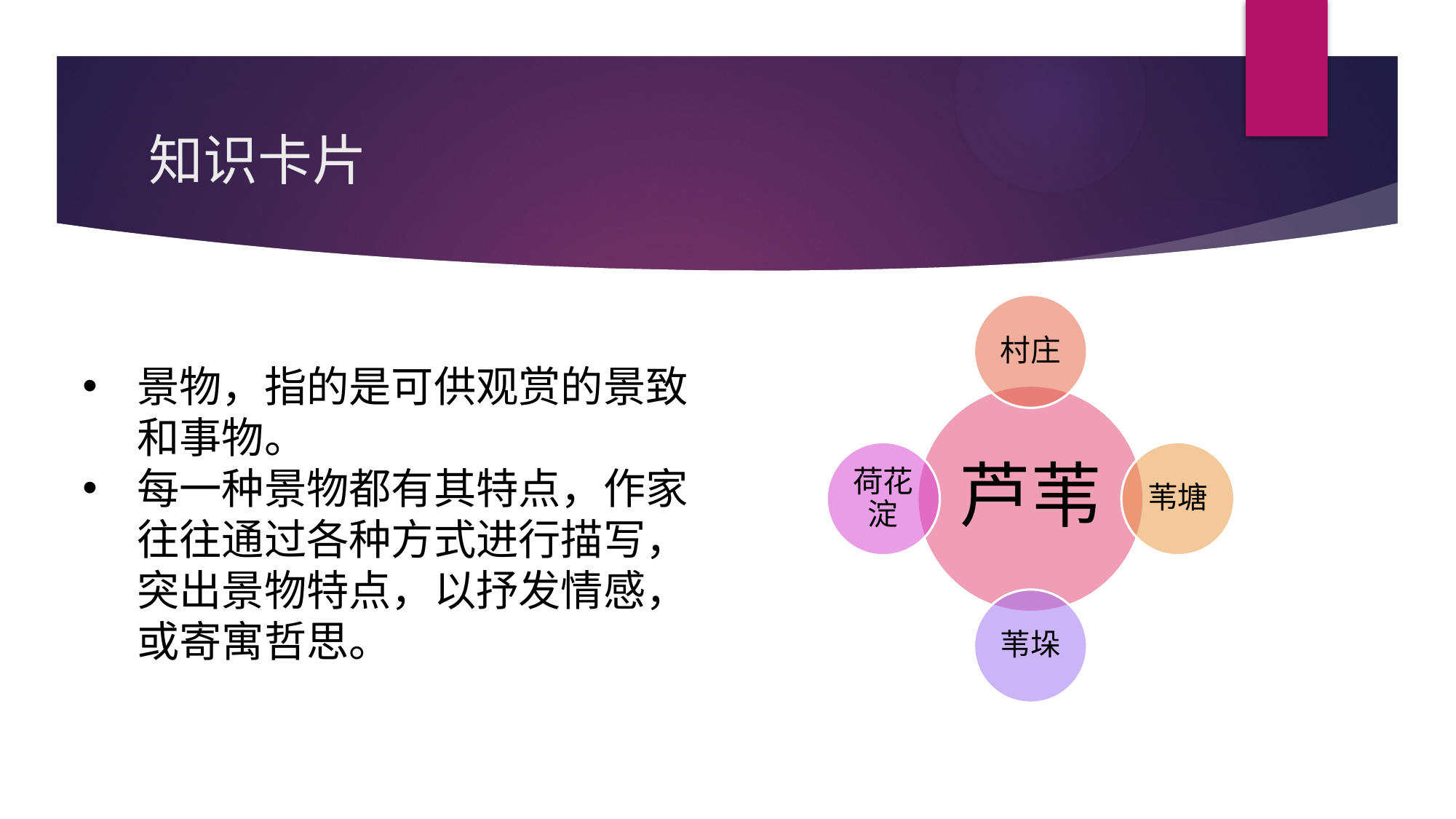

# 知识卡片
芦苇
村庄
苇塘
苇垛
荷花淀
景物，指的是可供观赏的景致和事物。
每一种景物都有其特点，作家往往通过各种方式进行描写，突出景物特点，以抒发情感，或寄寓哲思。